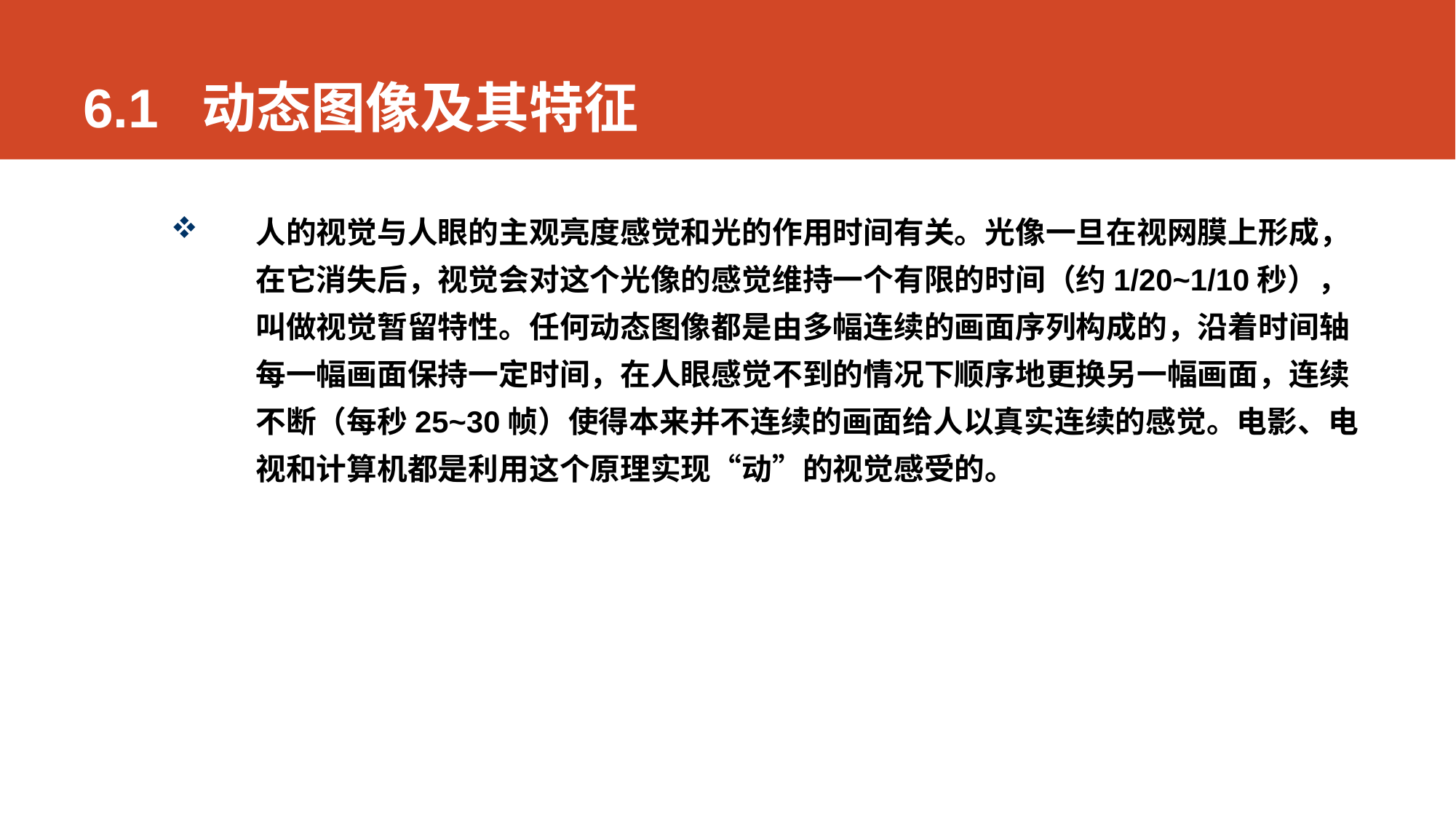

# 6.1  动态图像及其特征
人的视觉与人眼的主观亮度感觉和光的作用时间有关。光像一旦在视网膜上形成，在它消失后，视觉会对这个光像的感觉维持一个有限的时间（约1/20~1/10秒），叫做视觉暂留特性。任何动态图像都是由多幅连续的画面序列构成的，沿着时间轴每一幅画面保持一定时间，在人眼感觉不到的情况下顺序地更换另一幅画面，连续不断（每秒25~30帧）使得本来并不连续的画面给人以真实连续的感觉。电影、电视和计算机都是利用这个原理实现“动”的视觉感受的。